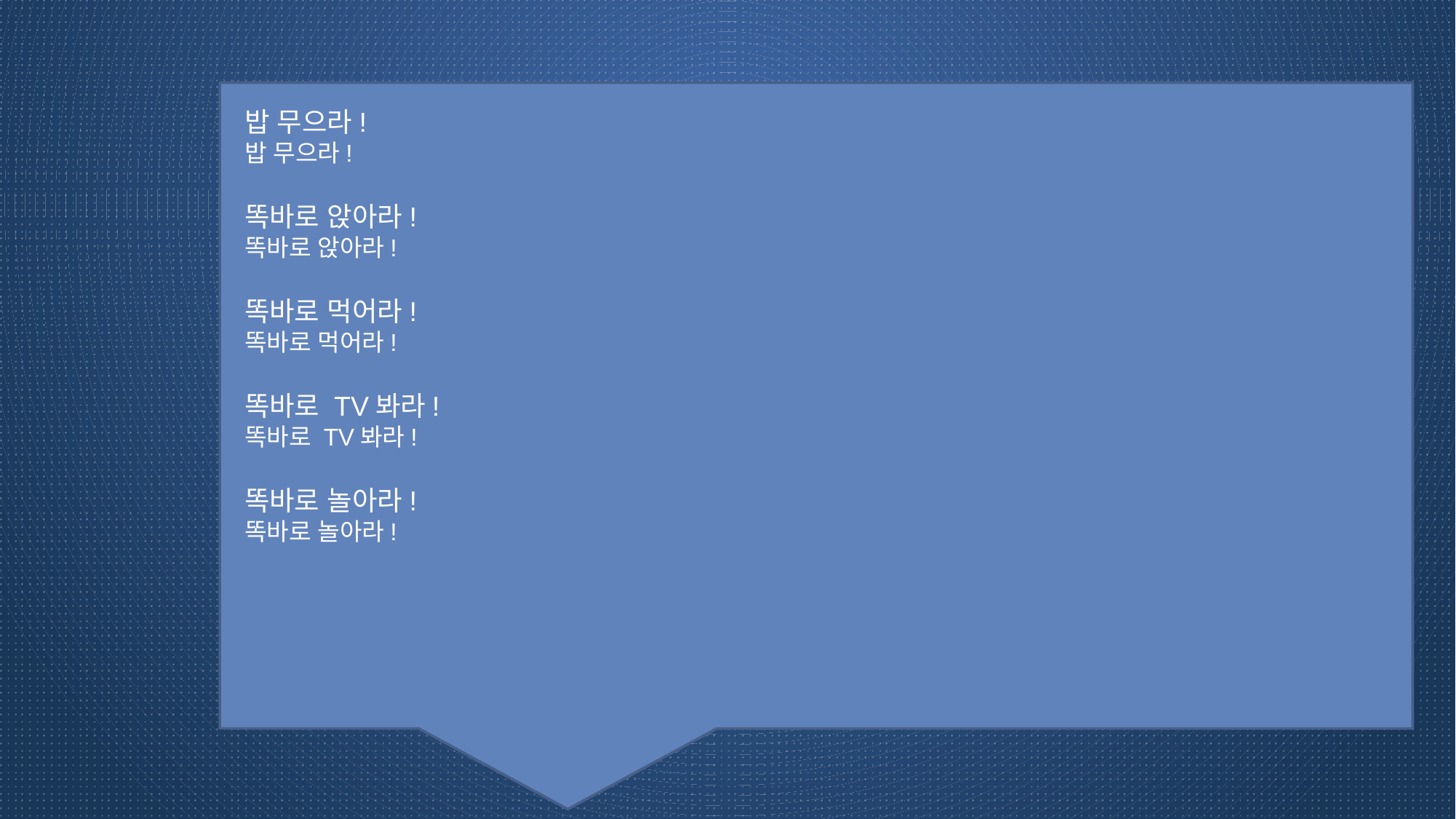

밥 무으라!
밥 무으라!

똑바로 앉아라!
똑바로 앉아라!

똑바로 먹어라!
똑바로 먹어라!

똑바로 TV봐라!
똑바로 TV봐라!

똑바로 놀아라!
똑바로 놀아라!